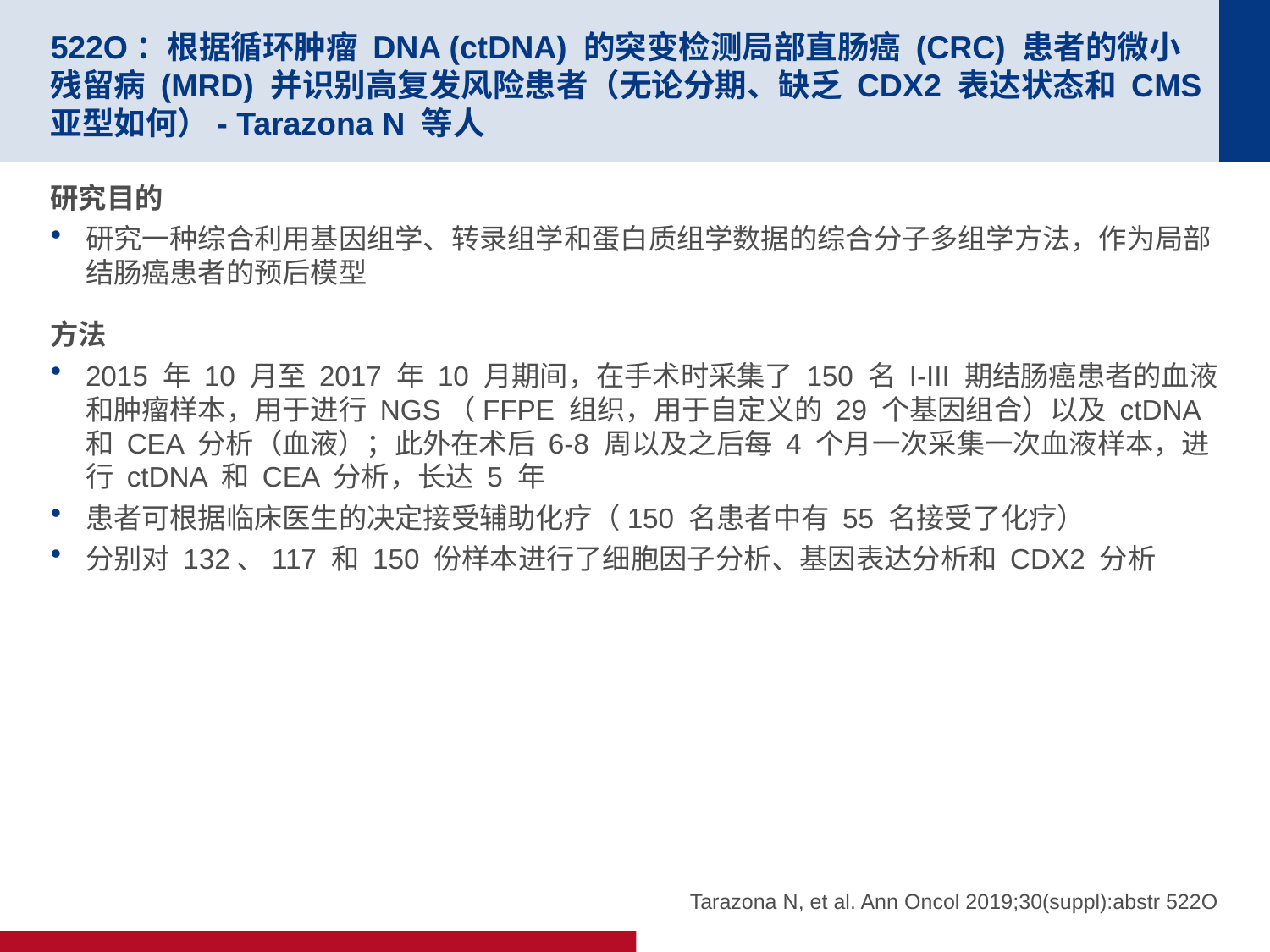

# 522O：根据循环肿瘤 DNA (ctDNA) 的突变检测局部直肠癌 (CRC) 患者的微小残留病 (MRD) 并识别高复发风险患者（无论分期、缺乏 CDX2 表达状态和 CMS 亚型如何）- Tarazona N 等人
研究目的
研究一种综合利用基因组学、转录组学和蛋白质组学数据的综合分子多组学方法，作为局部结肠癌患者的预后模型
方法
2015 年 10 月至 2017 年 10 月期间，在手术时采集了 150 名 I-III 期结肠癌患者的血液和肿瘤样本，用于进行 NGS（FFPE 组织，用于自定义的 29 个基因组合）以及 ctDNA 和 CEA 分析（血液）；此外在术后 6-8 周以及之后每 4 个月一次采集一次血液样本，进行 ctDNA 和 CEA 分析，长达 5 年
患者可根据临床医生的决定接受辅助化疗（150 名患者中有 55 名接受了化疗）
分别对 132、117 和 150 份样本进行了细胞因子分析、基因表达分析和 CDX2 分析
Tarazona N, et al. Ann Oncol 2019;30(suppl):abstr 522O